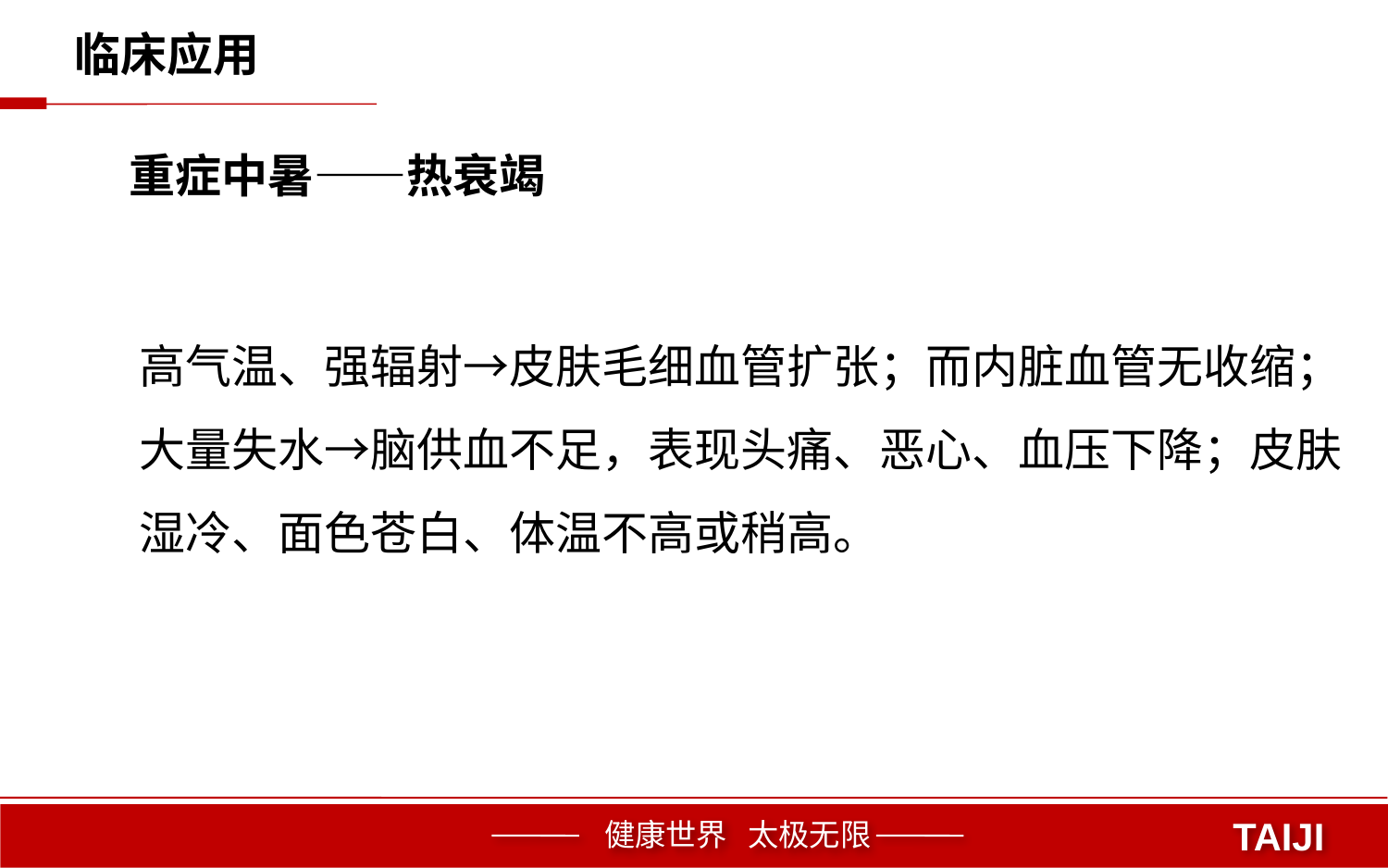

临床应用
重症中暑——热衰竭
高气温、强辐射→皮肤毛细血管扩张；而内脏血管无收缩；大量失水→脑供血不足，表现头痛、恶心、血压下降；皮肤湿冷、面色苍白、体温不高或稍高。